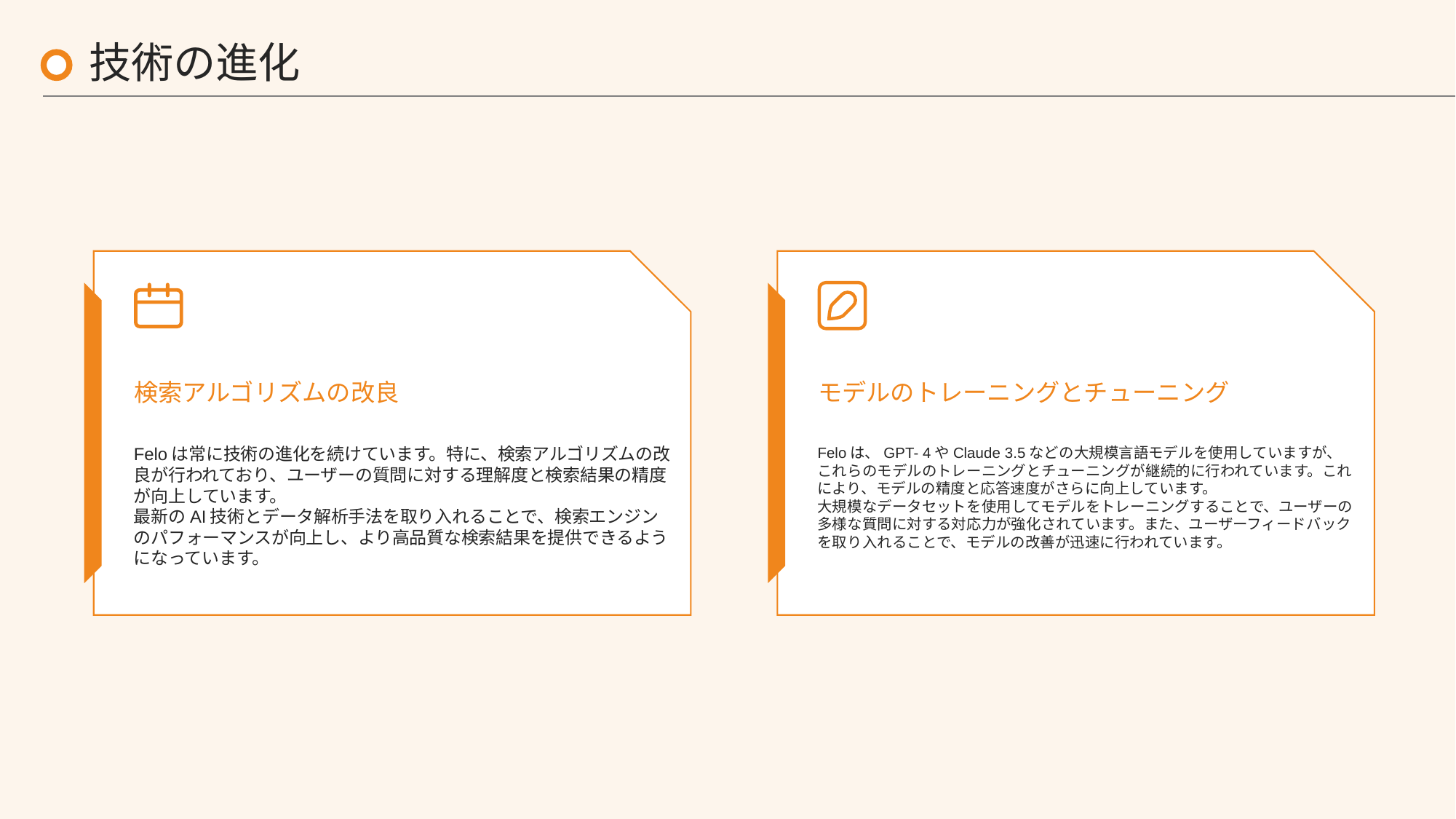

技術の進化

検索アルゴリズムの改良
モデルのトレーニングとチューニング
Feloは常に技術の進化を続けています。特に、検索アルゴリズムの改良が行われており、ユーザーの質問に対する理解度と検索結果の精度が向上しています。
最新のAI技術とデータ解析手法を取り入れることで、検索エンジンのパフォーマンスが向上し、より高品質な検索結果を提供できるようになっています。
Feloは、GPT- 4やClaude 3.5などの大規模言語モデルを使用していますが、これらのモデルのトレーニングとチューニングが継続的に行われています。これにより、モデルの精度と応答速度がさらに向上しています。
大規模なデータセットを使用してモデルをトレーニングすることで、ユーザーの多様な質問に対する対応力が強化されています。また、ユーザーフィードバックを取り入れることで、モデルの改善が迅速に行われています。